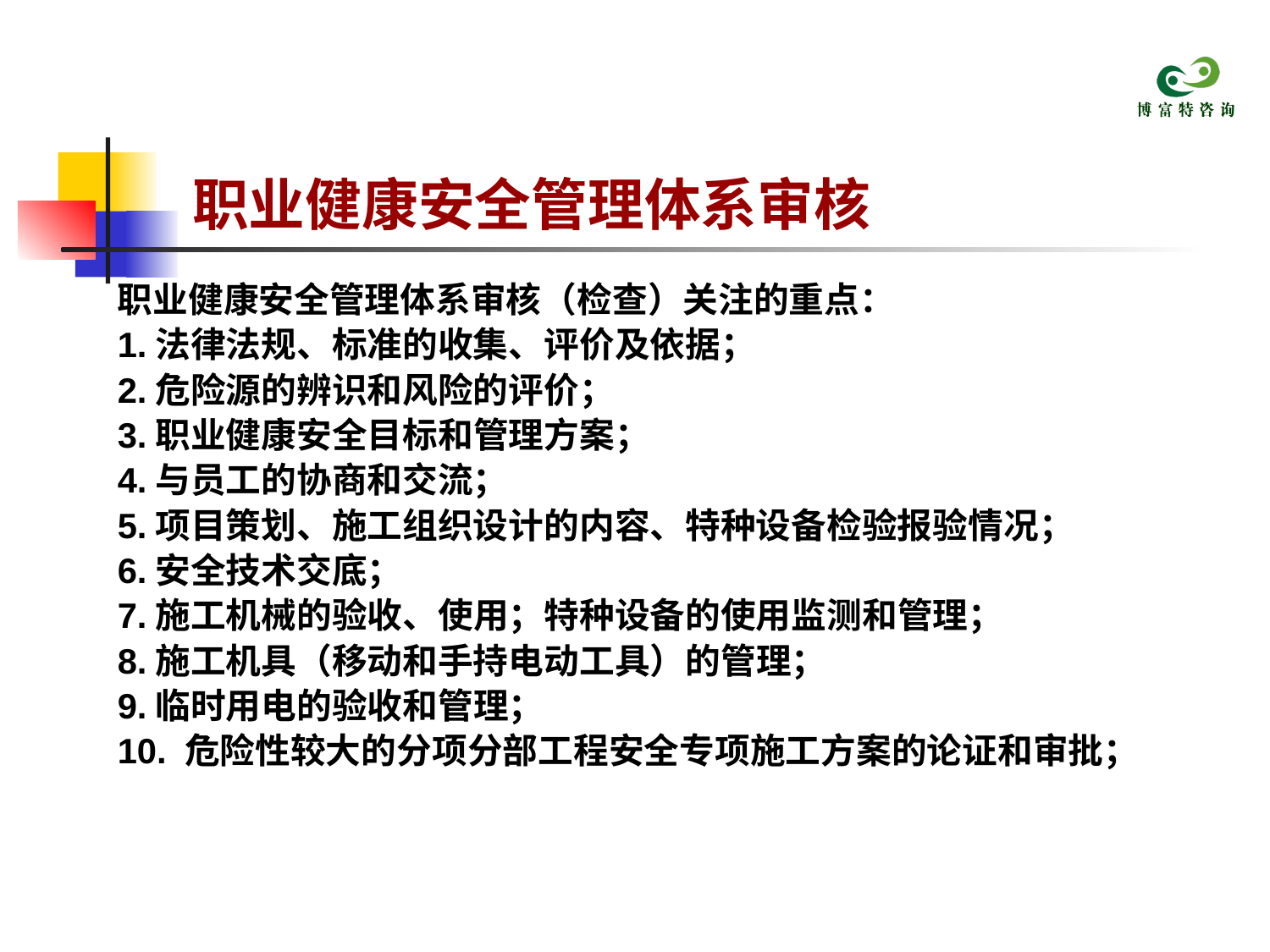

# 职业健康安全管理体系审核
职业健康安全管理体系审核（检查）关注的重点：
1.法律法规、标准的收集、评价及依据；
2.危险源的辨识和风险的评价；
3.职业健康安全目标和管理方案；
4.与员工的协商和交流；
5.项目策划、施工组织设计的内容、特种设备检验报验情况；
6.安全技术交底；
7.施工机械的验收、使用；特种设备的使用监测和管理；
8.施工机具（移动和手持电动工具）的管理；
9.临时用电的验收和管理；
10. 危险性较大的分项分部工程安全专项施工方案的论证和审批；
150